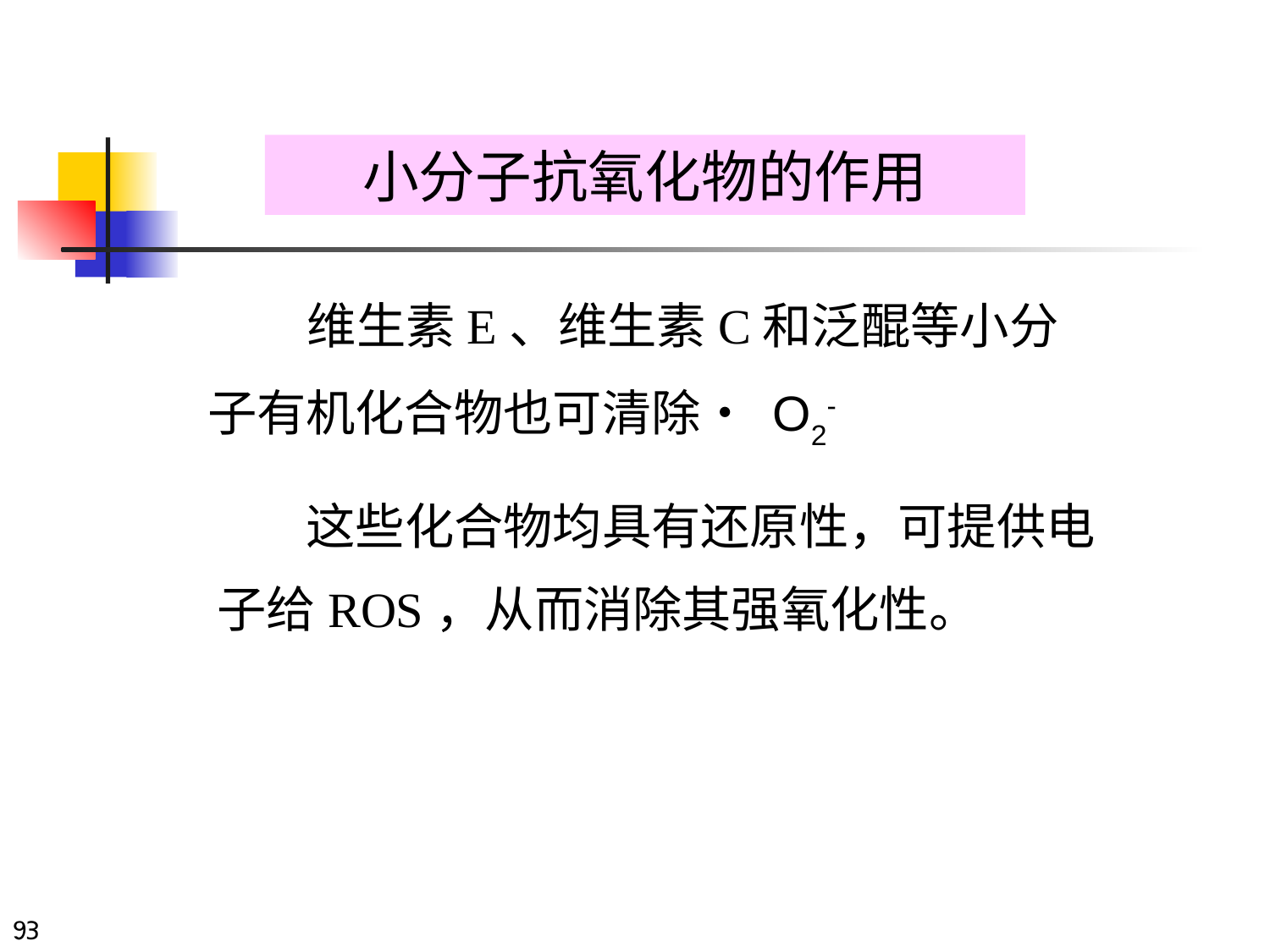

小分子抗氧化物的作用
        维生素E、维生素C和泛醌等小分子有机化合物也可清除• O2-
       这些化合物均具有还原性，可提供电子给ROS，从而消除其强氧化性。
93